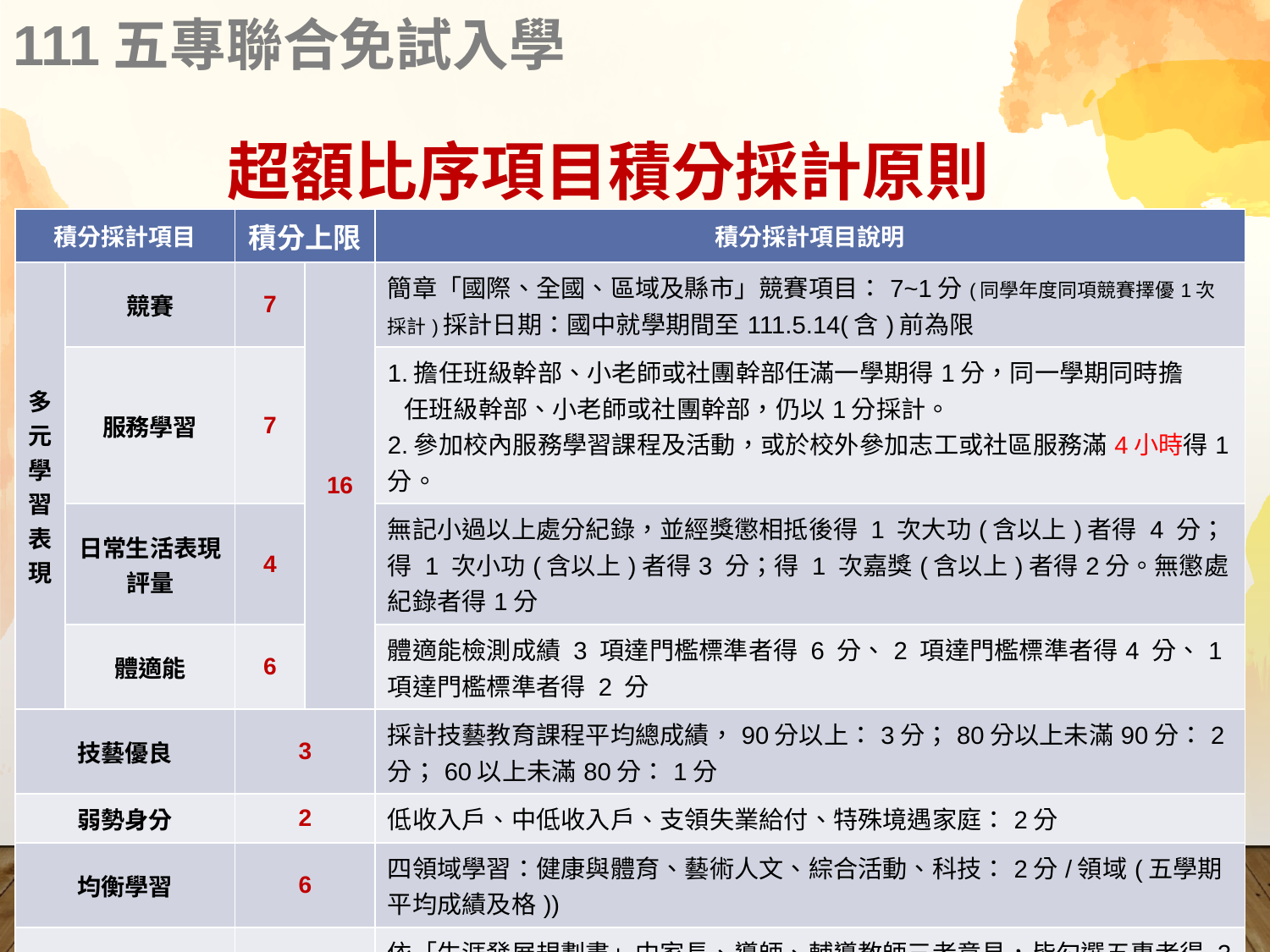

111五專聯合免試入學
超額比序項目積分採計原則
| 積分採計項目 |  | 積分上限 |  | 積分採計項目說明 |
| --- | --- | --- | --- | --- |
| 多元學習表現 | 競賽 | 7 | 16 | 簡章「國際、全國、區域及縣市」競賽項目：7~1分(同學年度同項競賽擇優1次採計)採計日期：國中就學期間至111.5.14(含)前為限 |
|  | 服務學習 | 7 |  | 1.擔任班級幹部、小老師或社團幹部任滿一學期得1分，同一學期同時擔 任班級幹部、小老師或社團幹部，仍以1分採計。 2.參加校內服務學習課程及活動，或於校外參加志工或社區服務滿4小時得1分。 |
|  | 日常生活表現評量 | 4 |  | 無記小過以上處分紀錄，並經獎懲相抵後得 1 次大功(含以上)者得 4 分；得 1 次小功(含以上)者得3 分；得 1 次嘉獎(含以上)者得2分。無懲處紀錄者得1分 |
|  | 體適能 | 6 |  | 體適能檢測成績 3 項達門檻標準者得 6 分、2 項達門檻標準者得4 分、1 項達門檻標準者得 2 分 |
| 技藝優良 |  | 3 |  | 採計技藝教育課程平均總成績，90分以上：3分；80分以上未滿90分：2分；60以上未滿80分：1分 |
| 弱勢身分 |  | 2 |  | 低收入戶、中低收入戶、支領失業給付、特殊境遇家庭：2分 |
| 均衡學習 |  | 6 |  | 四領域學習：健康與體育、藝術人文、綜合活動、科技：2分/領域(五學期平均成績及格)) |
| 適性輔導 |  | 3 |  | 依「生涯發展規劃書」中家長、導師、輔導教師三者意見，皆勾選五專者得 3 分、任 2 者勾選五專者得 2 分、任 1 者勾選五專者得 1 分。 |
| 國中教育會考 |  | 15 |  | 國文、數學、英語、自然、社會：A(3分)、B(2分)、C(1分) |
| 其他 |  | 5 |  | 招生學校自訂 |